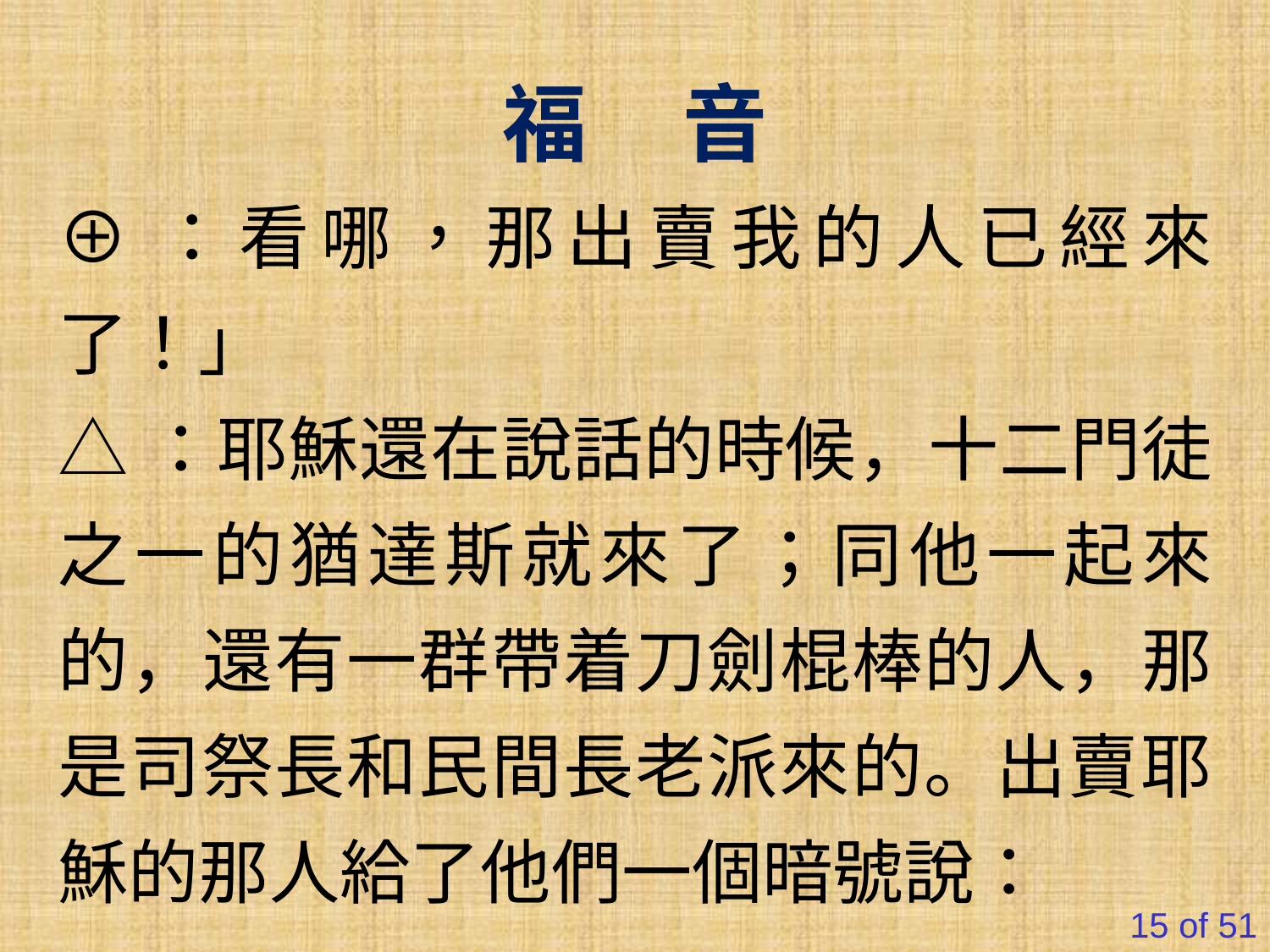

福     音
⊕：看哪，那出賣我的人已經來了！」
△：耶穌還在說話的時候，十二門徒之一的猶達斯就來了；同他一起來的，還有一群帶着刀劍棍棒的人，那是司祭長和民間長老派來的。出賣耶穌的那人給了他們一個暗號說：
15 of 51